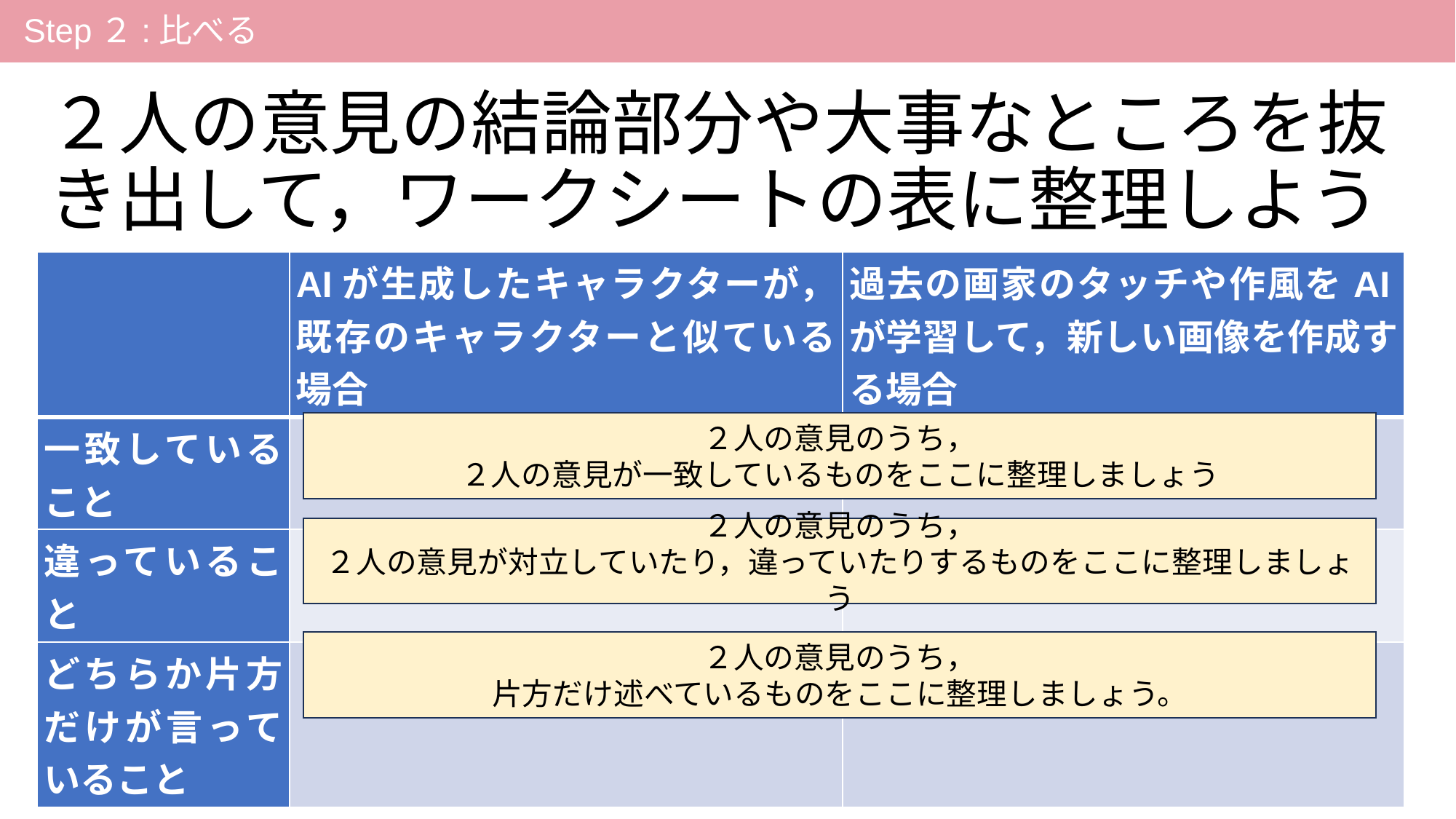

Step２:比べる
# ２人の意見の結論部分や大事なところを抜き出して，ワークシートの表に整理しよう
|  | AIが生成したキャラクターが，既存のキャラクターと似ている場合 | 過去の画家のタッチや作風をAIが学習して，新しい画像を作成する場合 |
| --- | --- | --- |
| 一致していること |  |  |
| 違っていること |  |  |
| どちらか片方だけが言っていること |  |  |
２人の意見のうち，
２人の意見が一致しているものをここに整理しましょう
２人の意見のうち，
２人の意見が対立していたり，違っていたりするものをここに整理しましょう
２人の意見のうち，
片方だけ述べているものをここに整理しましょう。